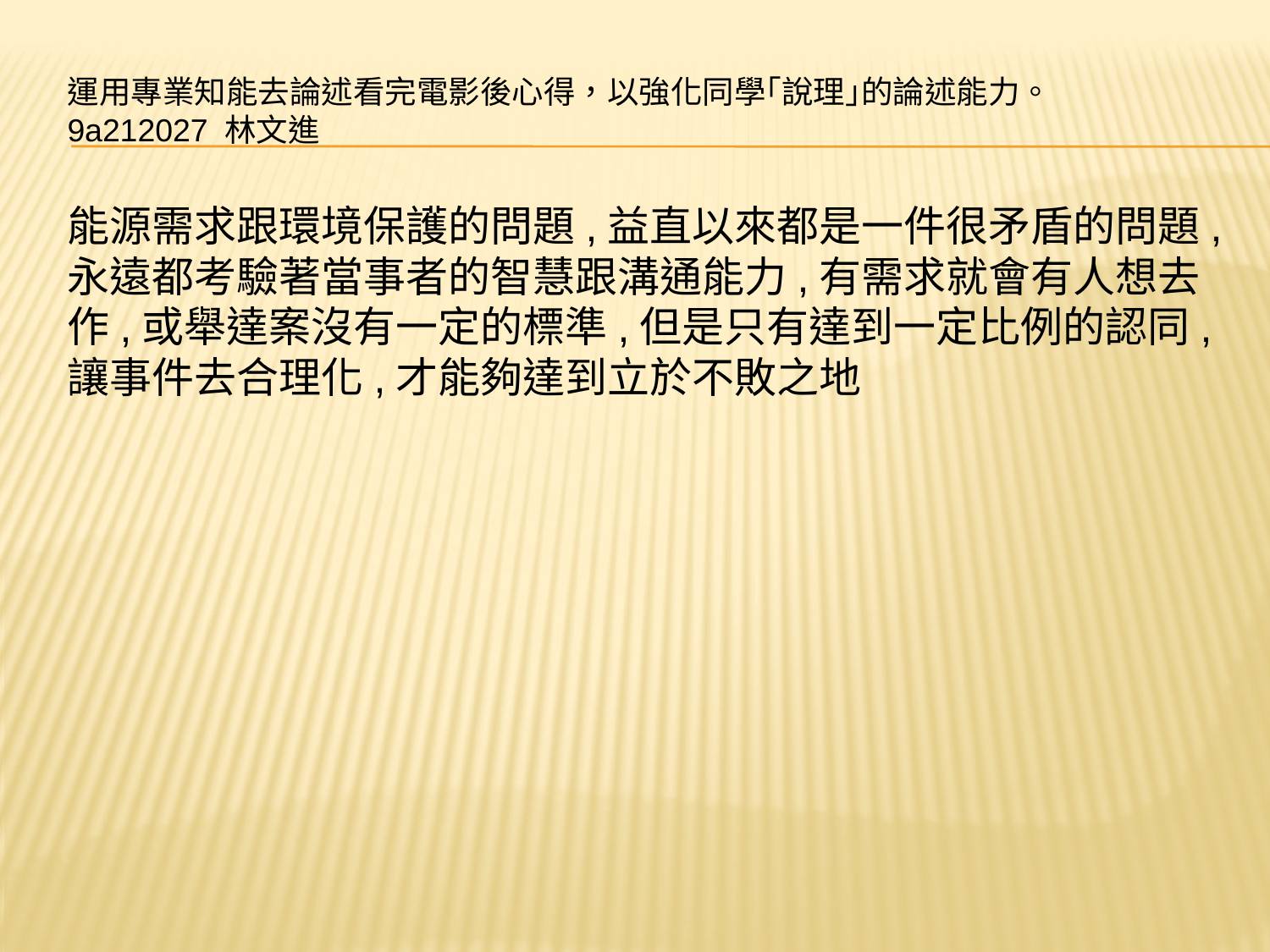

運用專業知能去論述看完電影後心得，以強化同學｢說理｣的論述能力。
9a212027 林文進

能源需求跟環境保護的問題,益直以來都是一件很矛盾的問題,永遠都考驗著當事者的智慧跟溝通能力,有需求就會有人想去作,或舉達案沒有一定的標準,但是只有達到一定比例的認同,讓事件去合理化,才能夠達到立於不敗之地